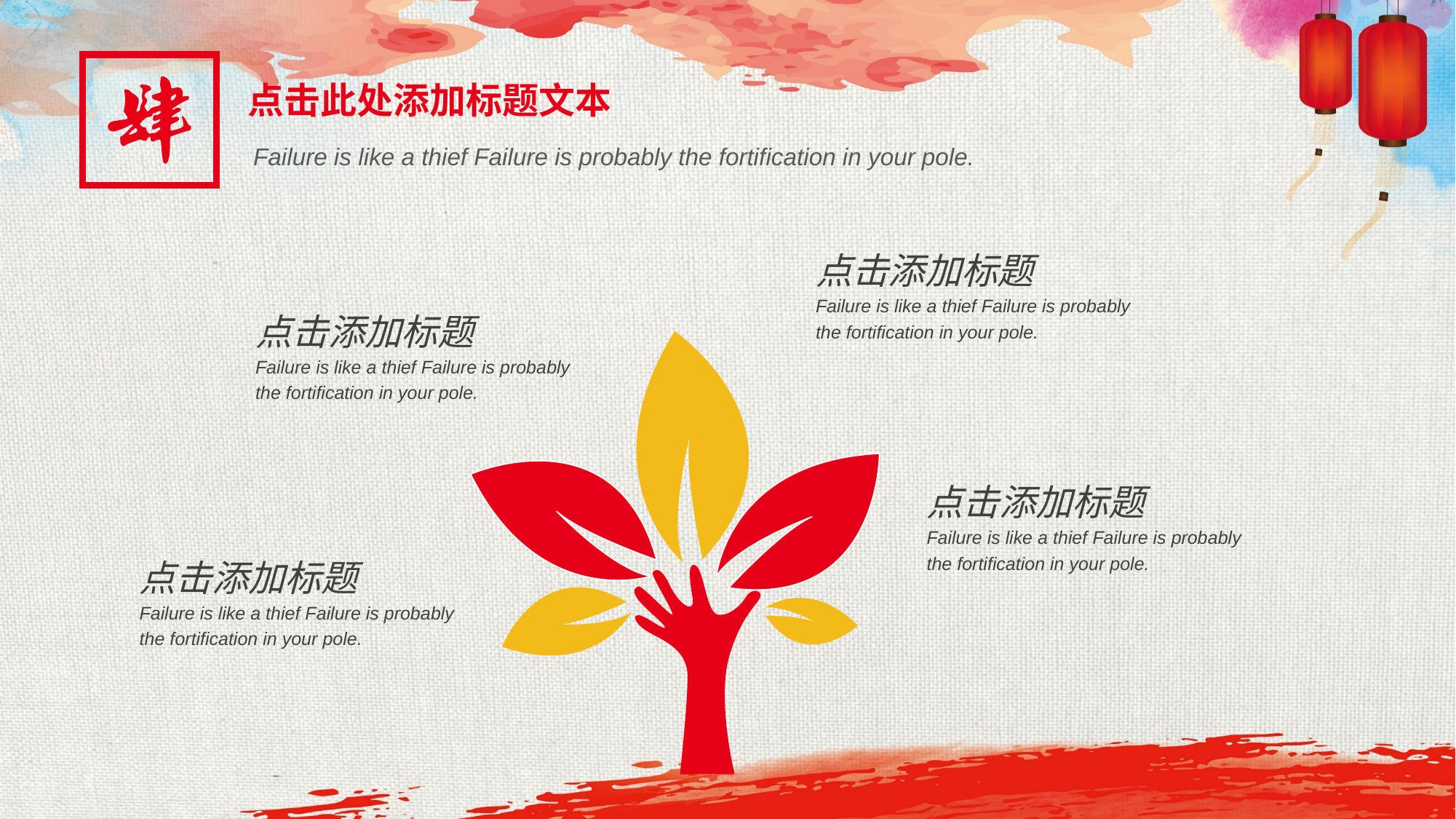

点击此处添加标题文本

Failure is like a thief Failure is probably the fortification in your pole.
点击添加标题
Failure is like a thief Failure is probably the fortification in your pole.
点击添加标题
Failure is like a thief Failure is probably the fortification in your pole.

点击添加标题
Failure is like a thief Failure is probably the fortification in your pole.
点击添加标题
Failure is like a thief Failure is probably the fortification in your pole.